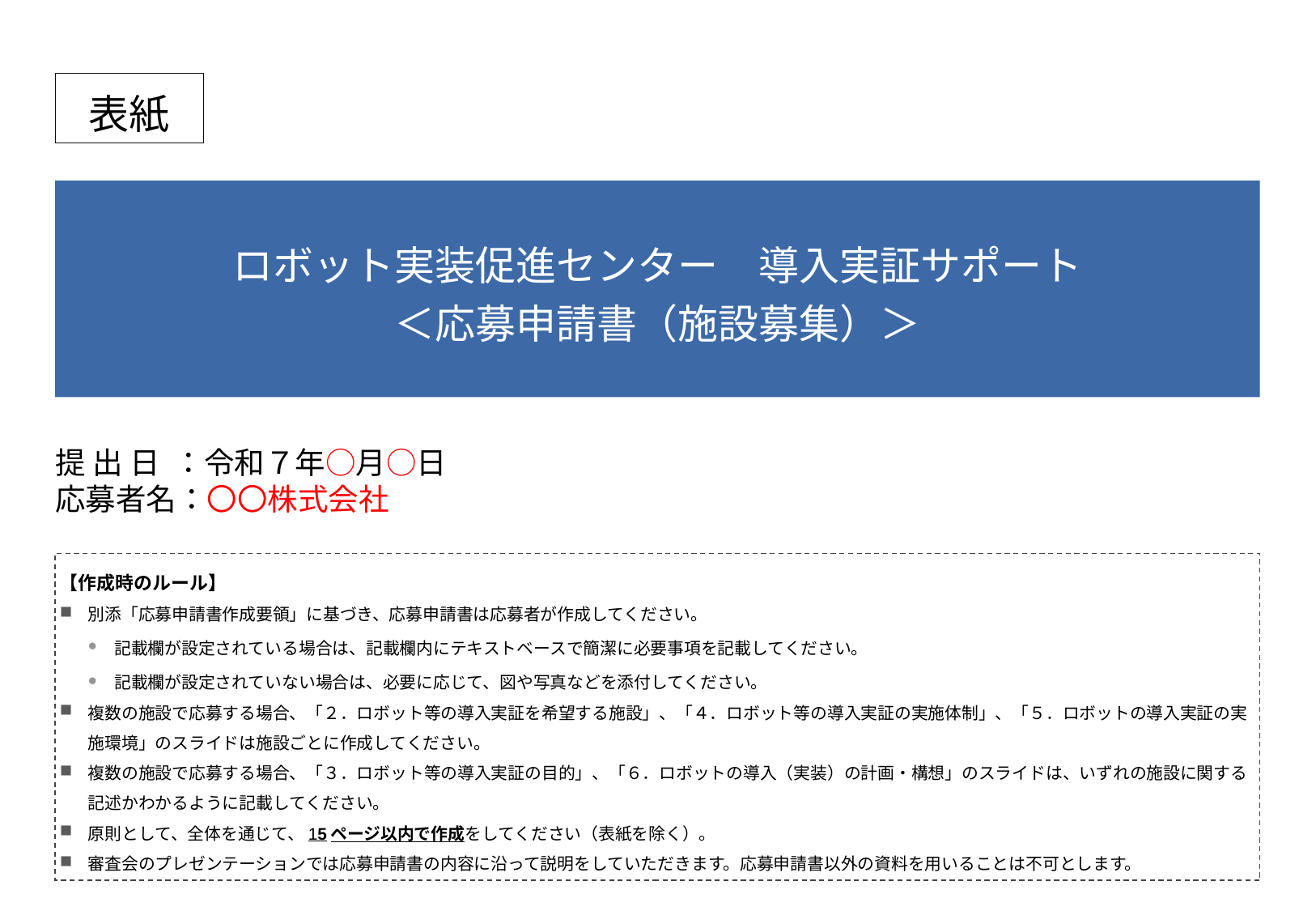

表紙
ロボット実装促進センター　導入実証サポート
＜応募申請書（施設募集）＞
提 出 日  ：令和７年○月○日
応募者名：〇〇株式会社
【作成時のルール】
別添「応募申請書作成要領」に基づき、応募申請書は応募者が作成してください。
記載欄が設定されている場合は、記載欄内にテキストベースで簡潔に必要事項を記載してください。
記載欄が設定されていない場合は、必要に応じて、図や写真などを添付してください。
複数の施設で応募する場合、「２．ロボット等の導入実証を希望する施設」、「４．ロボット等の導入実証の実施体制」、「５．ロボットの導入実証の実施環境」のスライドは施設ごとに作成してください。
複数の施設で応募する場合、「３．ロボット等の導入実証の目的」、「６．ロボットの導入（実装）の計画・構想」のスライドは、いずれの施設に関する記述かわかるように記載してください。
原則として、全体を通じて、15ページ以内で作成をしてください（表紙を除く）。
審査会のプレゼンテーションでは応募申請書の内容に沿って説明をしていただきます。応募申請書以外の資料を用いることは不可とします。